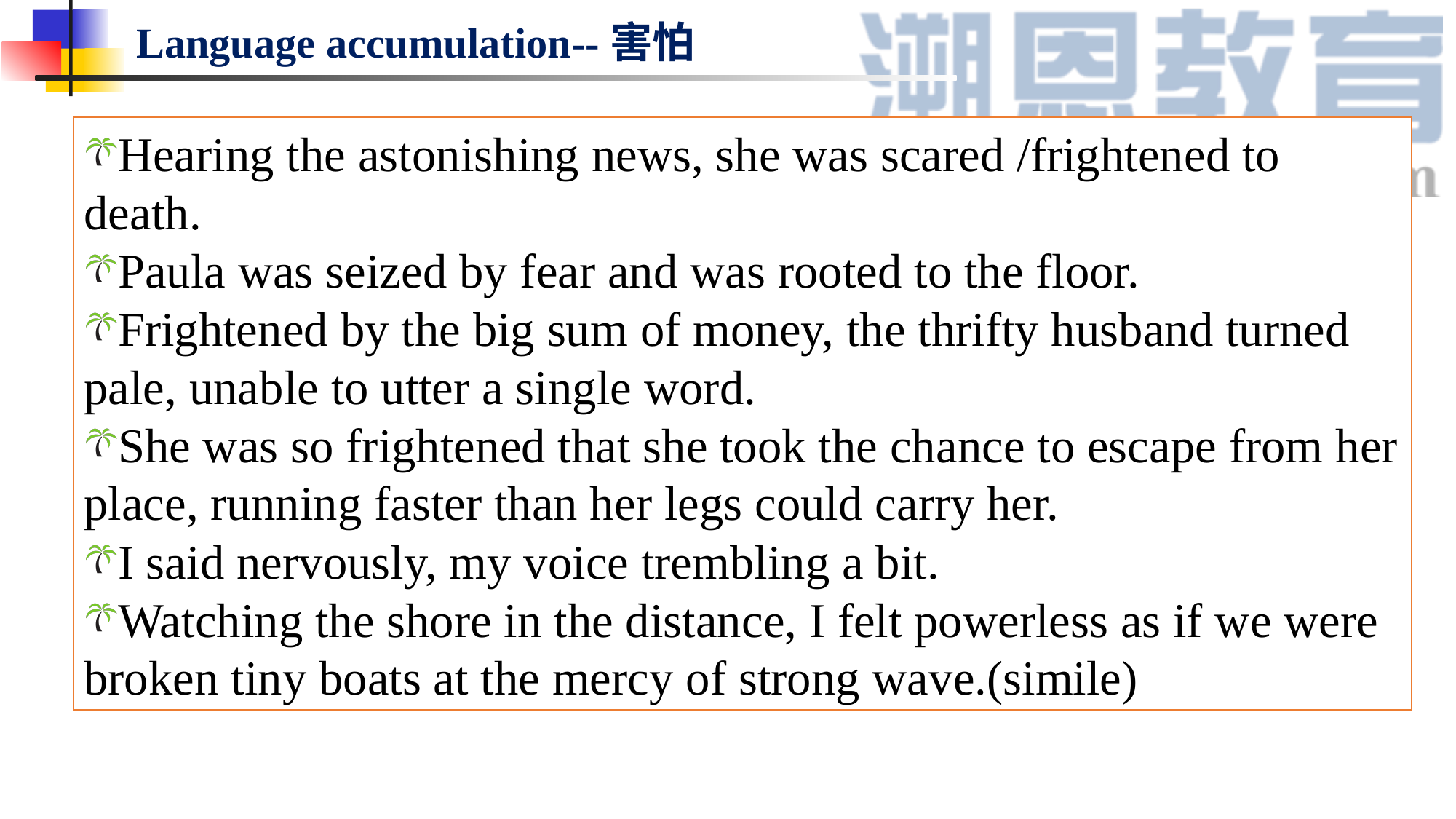

Language accumulation--害怕
Hearing the astonishing news, she was scared /frightened to death.
Paula was seized by fear and was rooted to the floor.
Frightened by the big sum of money, the thrifty husband turned pale, unable to utter a single word.
She was so frightened that she took the chance to escape from her place, running faster than her legs could carry her.
I said nervously, my voice trembling a bit.
Watching the shore in the distance, I felt powerless as if we were broken tiny boats at the mercy of strong wave.(simile)